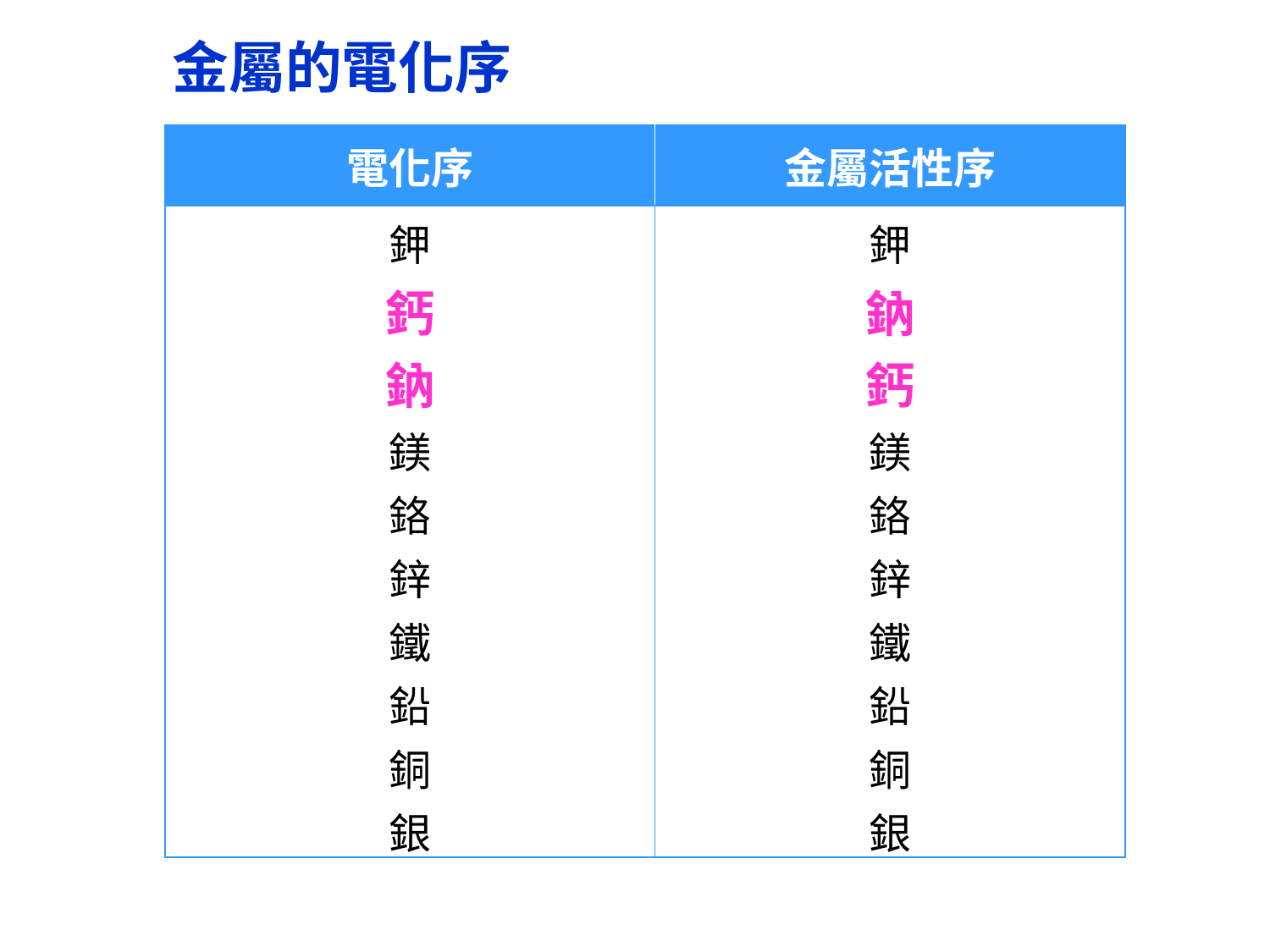

金屬的電化序
| 電化序 | 金屬活性序 |
| --- | --- |
| 鉀 | 鉀 |
| 鈣 | 鈉 |
| 鈉 | 鈣 |
| 鎂 | 鎂 |
| 鉻 | 鉻 |
| 鋅 | 鋅 |
| 鐵 | 鐵 |
| 鉛 | 鉛 |
| 銅 | 銅 |
| 銀 | 銀 |